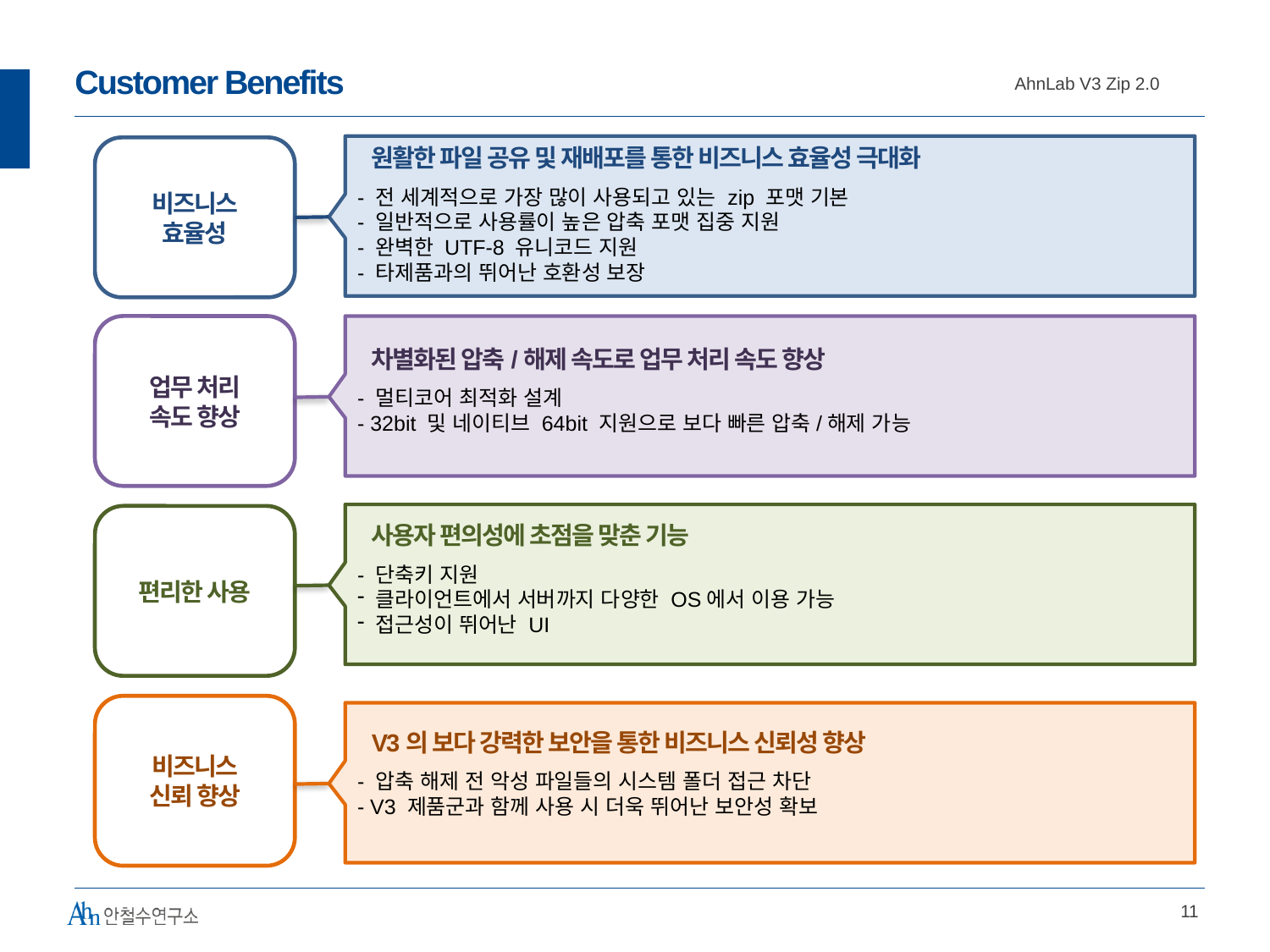

# Customer Benefits

원활한 파일 공유 및 재배포를 통한 비즈니스 효율성 극대화
비즈니스
효율성
- 전 세계적으로 가장 많이 사용되고 있는 zip 포맷 기본
- 일반적으로 사용률이 높은 압축 포맷 집중 지원
- 완벽한 UTF-8 유니코드 지원
- 타제품과의 뛰어난 호환성 보장
업무 처리
속도 향상

차별화된 압축/해제 속도로 업무 처리 속도 향상
- 멀티코어 최적화 설계
- 32bit 및 네이티브 64bit 지원으로 보다 빠른 압축/해제 가능

편리한 사용
사용자 편의성에 초점을 맞춘 기능
- 단축키 지원
 클라이언트에서 서버까지 다양한 OS에서 이용 가능
 접근성이 뛰어난 UI
비즈니스
신뢰 향상

V3의 보다 강력한 보안을 통한 비즈니스 신뢰성 향상
- 압축 해제 전 악성 파일들의 시스템 폴더 접근 차단
- V3 제품군과 함께 사용 시 더욱 뛰어난 보안성 확보
11